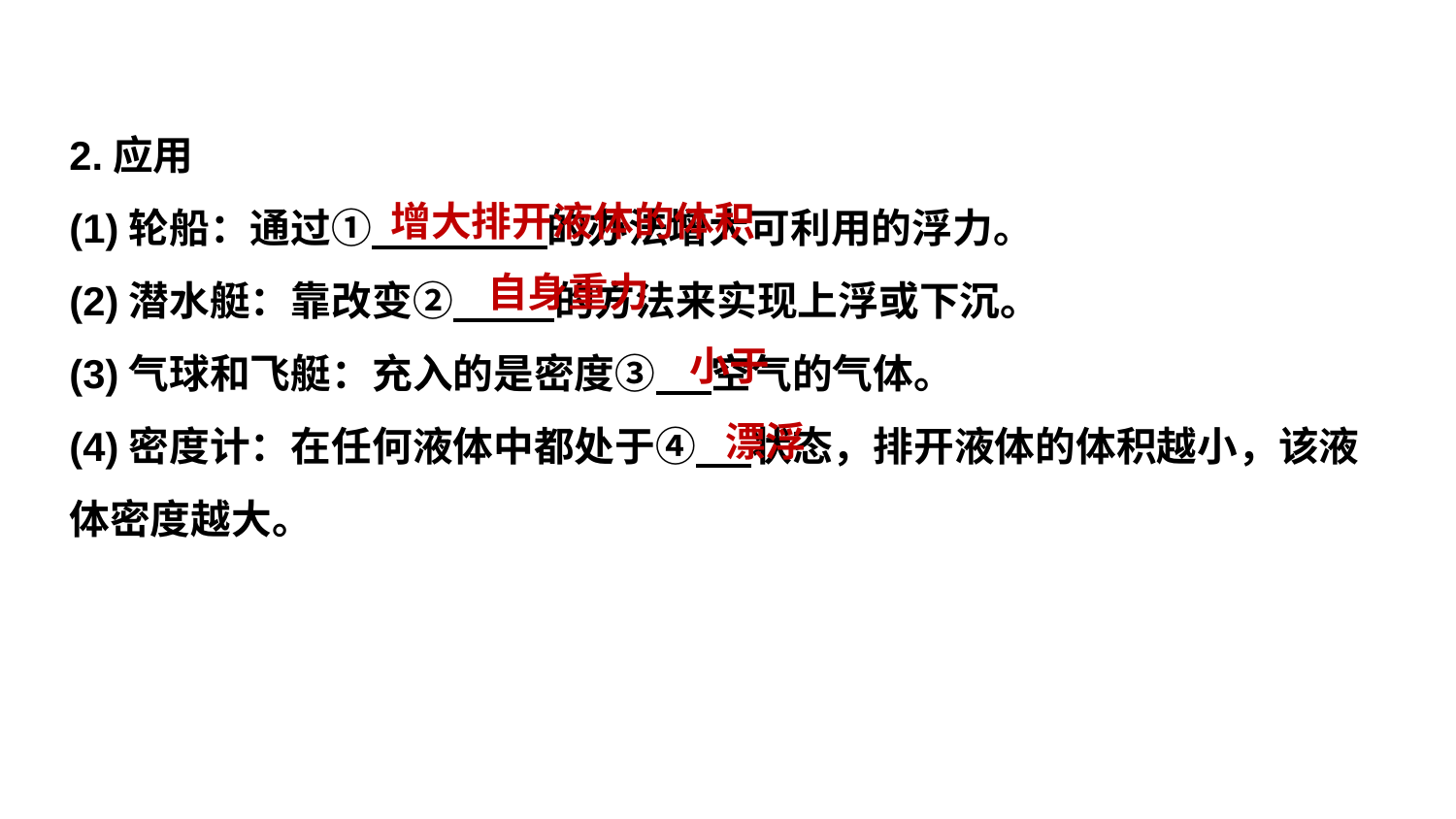

2.应用
(1)轮船：通过①                   的办法增大可利用的浮力。
(2)潜水艇：靠改变②           的方法来实现上浮或下沉。
(3)气球和飞艇：充入的是密度③      空气的气体。
(4)密度计：在任何液体中都处于④      状态，排开液体的体积越小，该液体密度越大。
增大排开液体的体积
自身重力
小于
漂浮